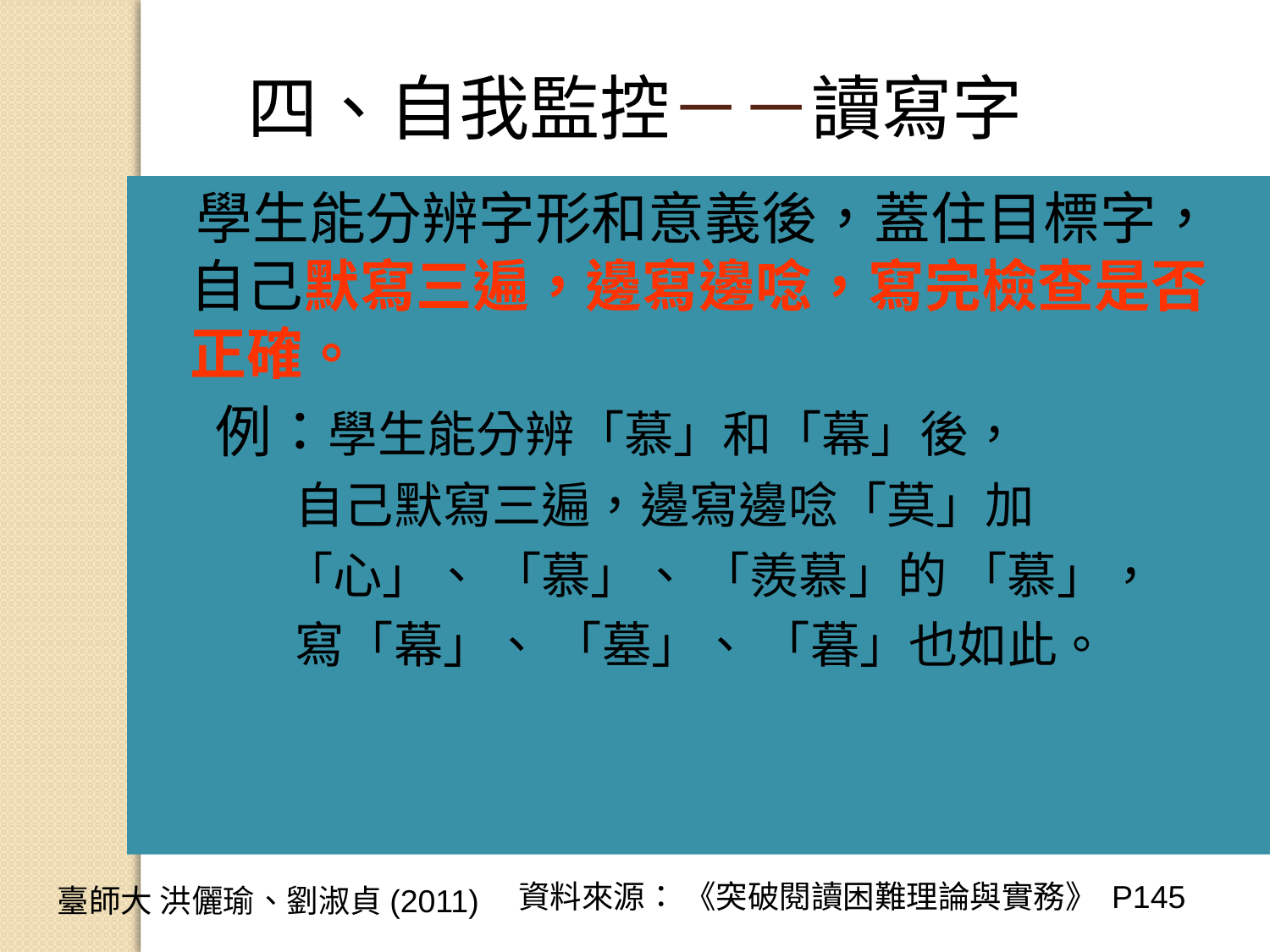

四、自我監控－－讀寫字
學生能分辨字形和意義後，蓋住目標字，自己默寫三遍，邊寫邊唸，寫完檢查是否正確。
    例：學生能分辨「慕」和「幕」後，
            自己默寫三遍，邊寫邊唸「莫」加
           「心」、 「慕」、 「羨慕」的 「慕」，
            寫「幕」、 「墓」、 「暮」也如此。
資料來源： 《突破閱讀困難理論與實務》 P145
臺師大 洪儷瑜、劉淑貞(2011)